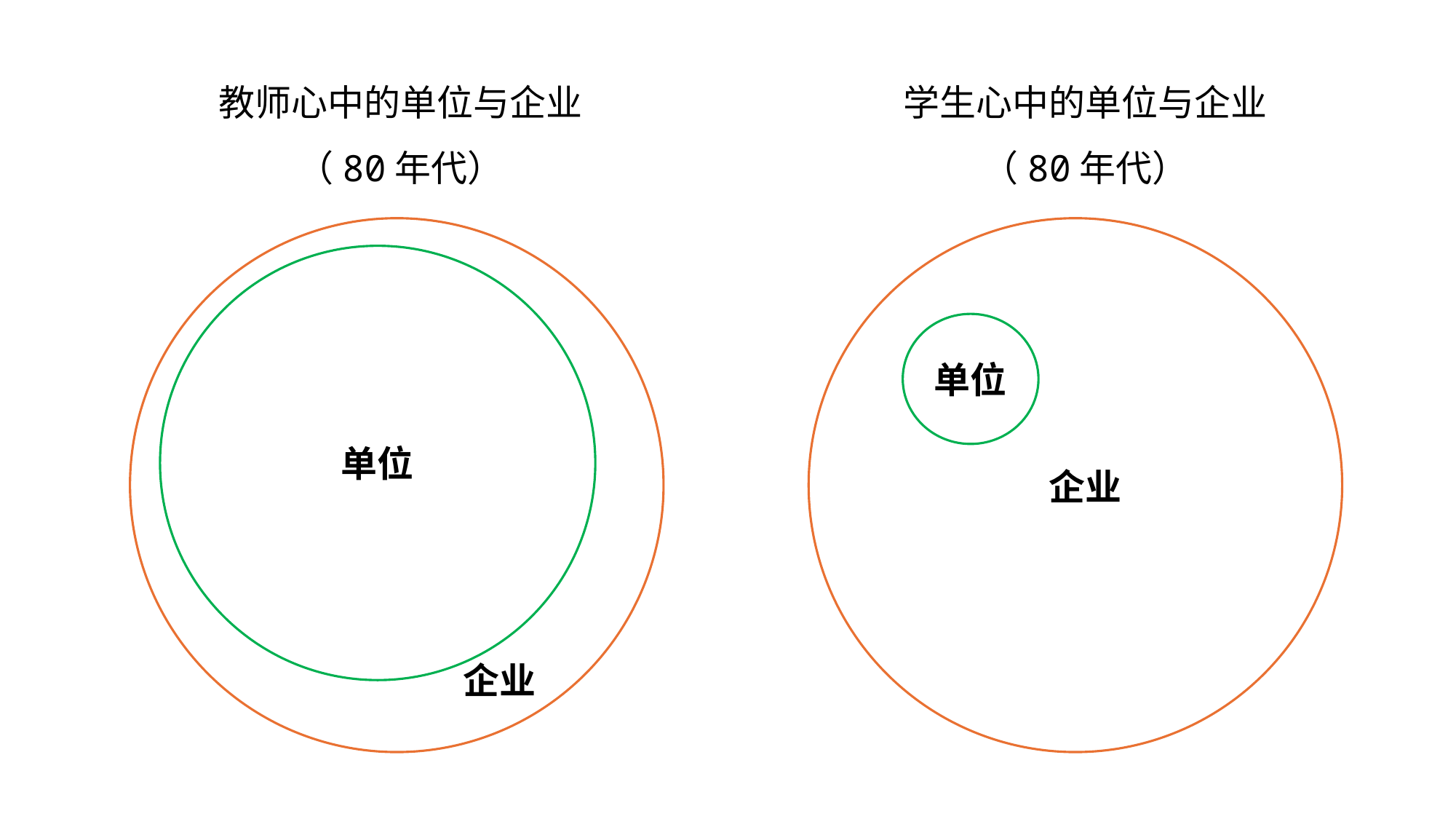

教师心中的单位与企业
（80年代）
学生心中的单位与企业
（80年代）

单位
单位
企业
企业